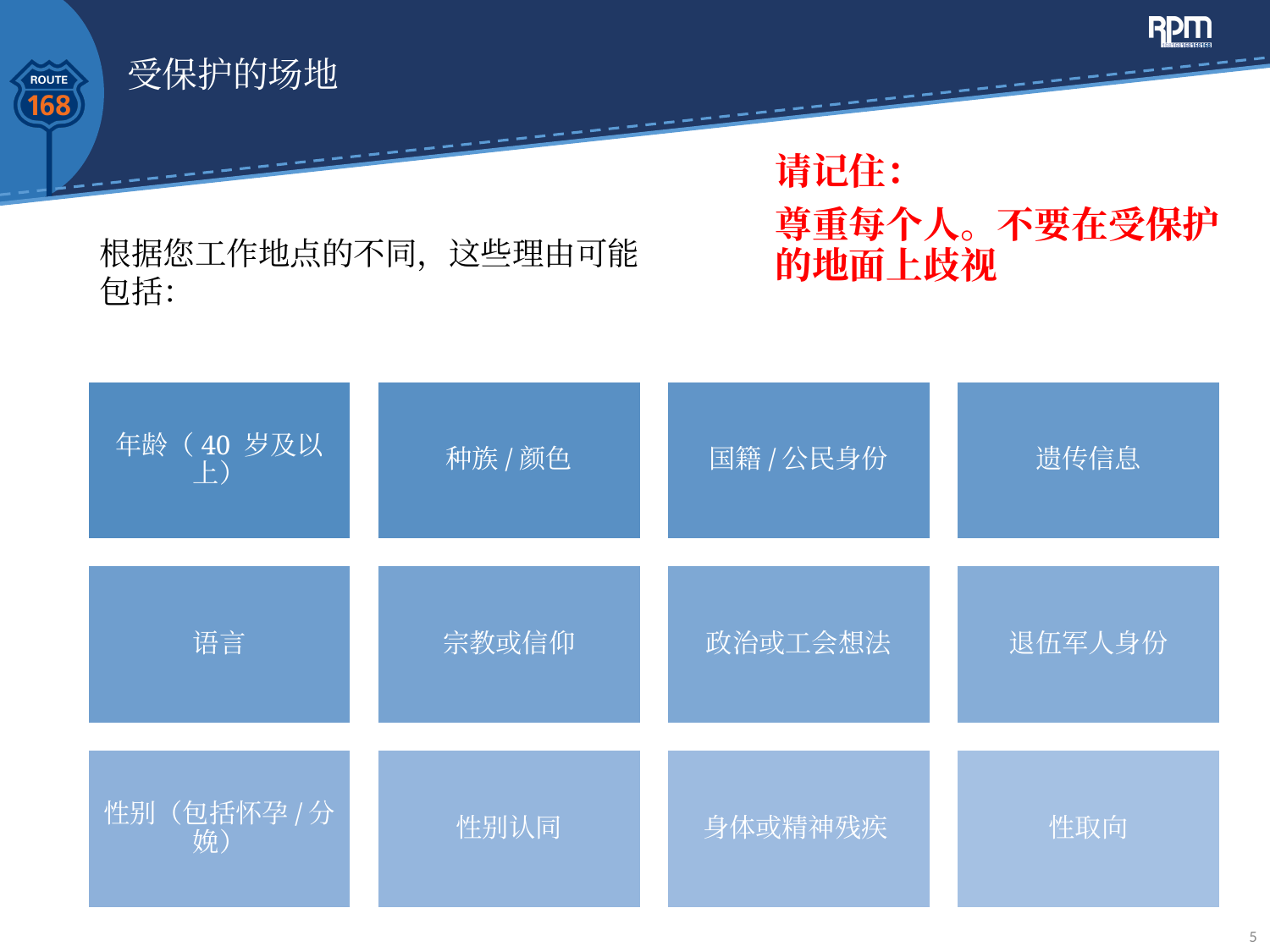

# 受保护的场地
请记住：
尊重每个人。不要在受保护的地面上歧视
根据您工作地点的不同，这些理由可能包括：
年龄（40 岁及以上）
种族/颜色
国籍/公民身份
遗传信息
语言
宗教或信仰
政治或工会想法
退伍军人身份
性别（包括怀孕/分娩）
性别认同
身体或精神残疾
性取向
5